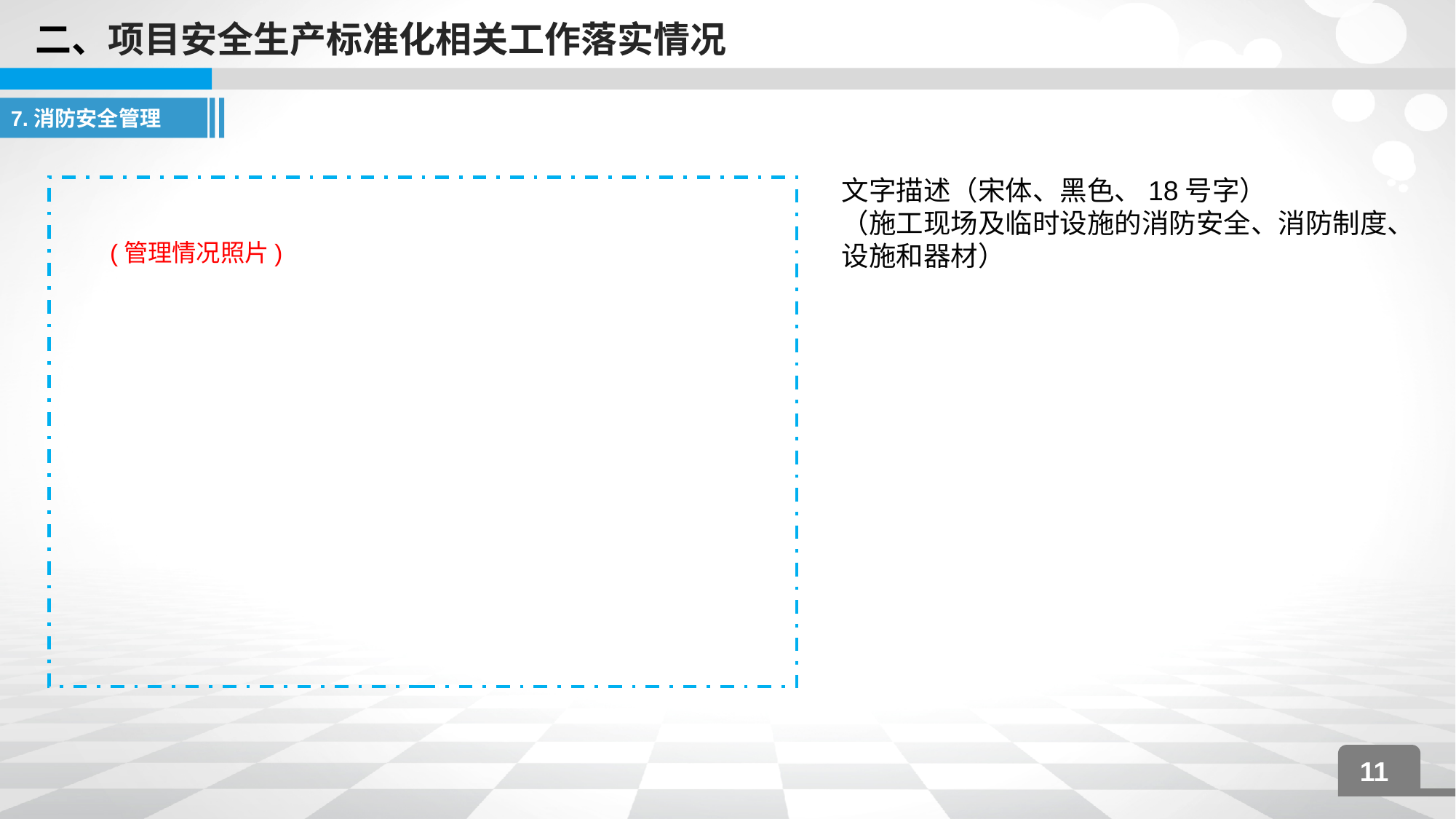

二、项目安全生产标准化相关工作落实情况

7.消防安全管理

文字描述（宋体、黑色、18号字）
（施工现场及临时设施的消防安全、消防制度、设施和器材）

(管理情况照片)